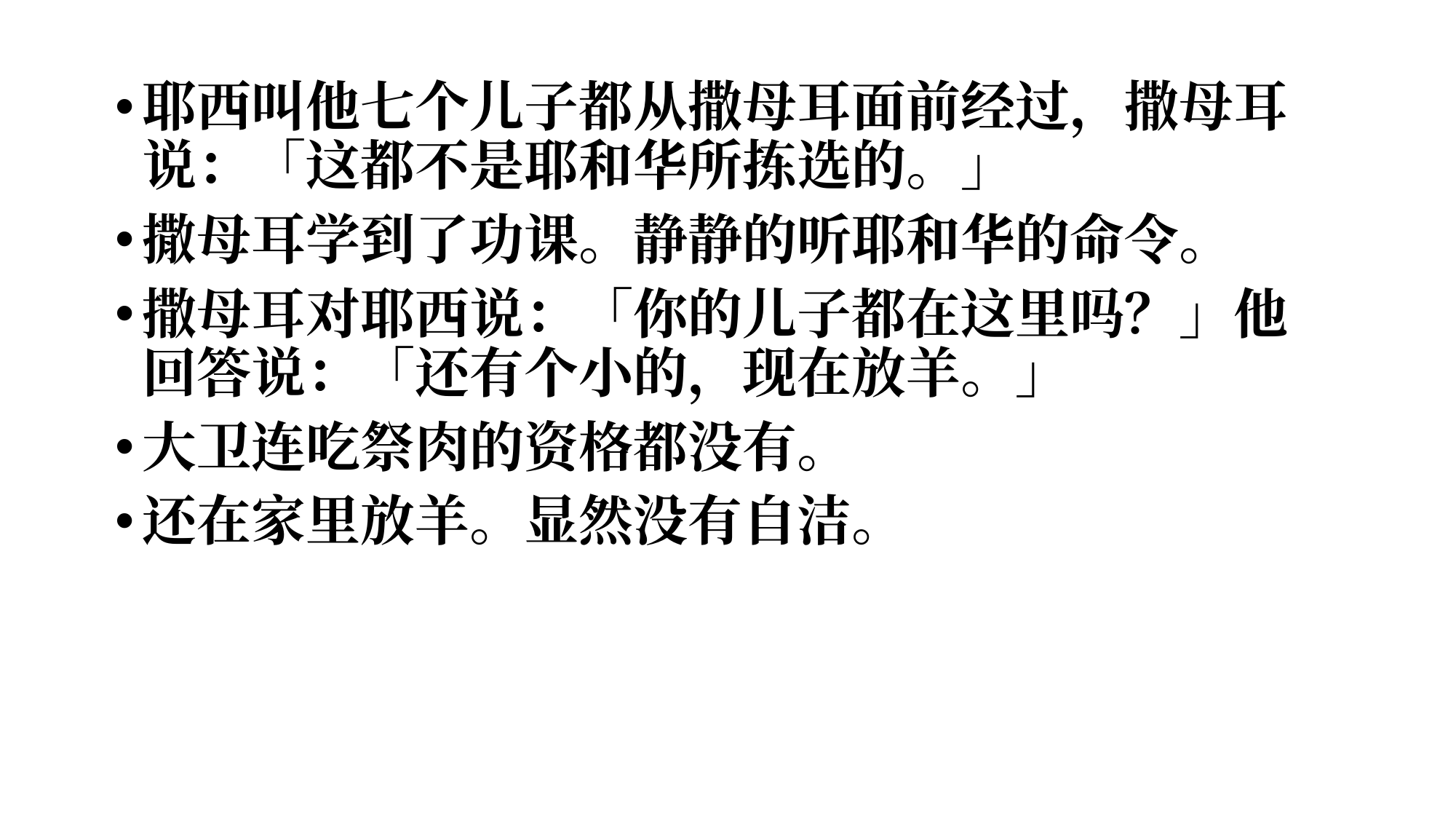

耶西叫他七个儿子都从撒母耳面前经过，撒母耳说：「这都不是耶和华所拣选的。」
撒母耳学到了功课。静静的听耶和华的命令。
撒母耳对耶西说：「你的儿子都在这里吗？」他回答说：「还有个小的，现在放羊。」
大卫连吃祭肉的资格都没有。
还在家里放羊。显然没有自洁。